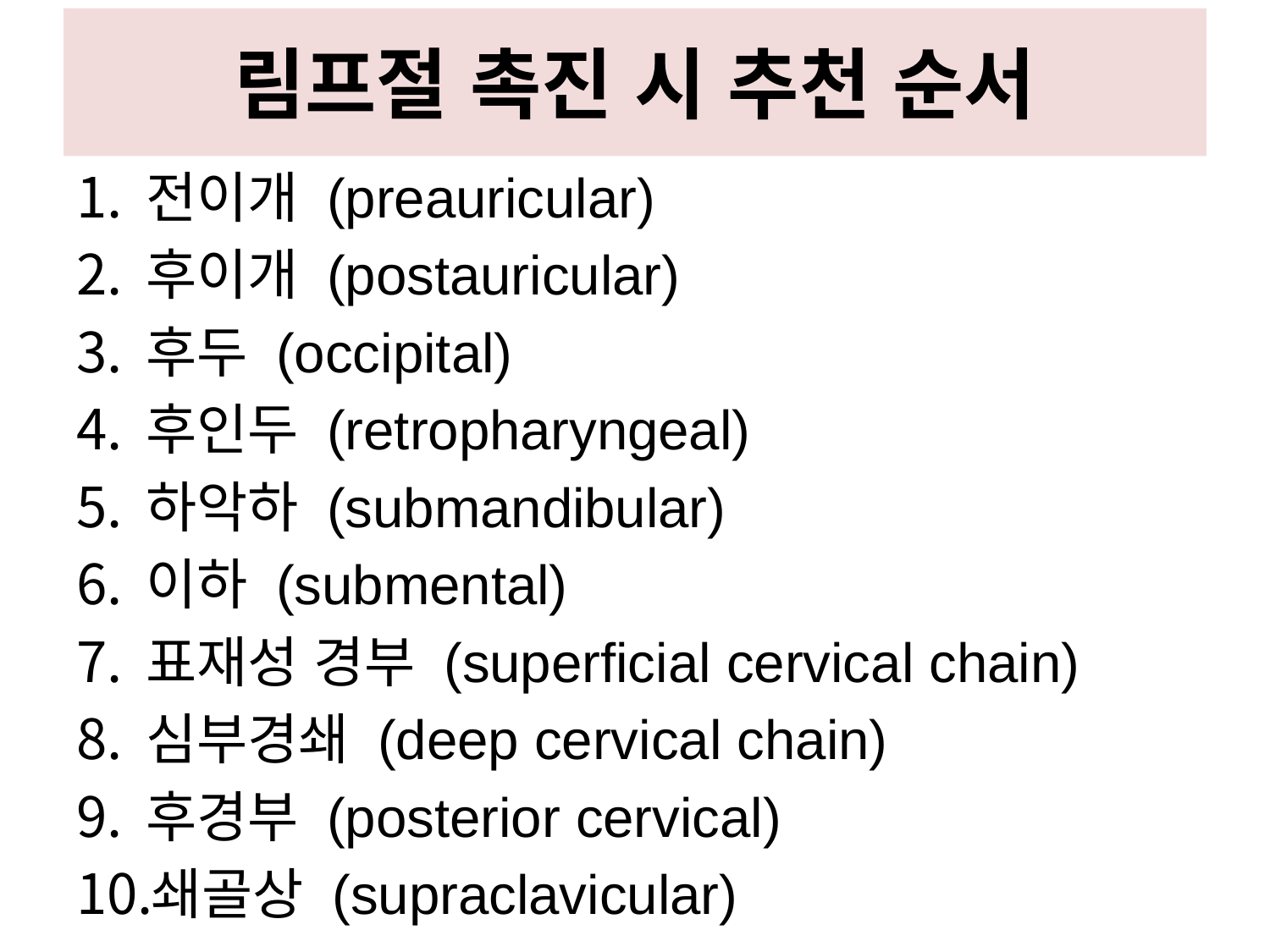

# 림프절 촉진 시 추천 순서
전이개 (preauricular)
후이개 (postauricular)
후두 (occipital)
후인두 (retropharyngeal)
하악하 (submandibular)
이하 (submental)
표재성 경부 (superficial cervical chain)
심부경쇄 (deep cervical chain)
후경부 (posterior cervical)
쇄골상 (supraclavicular)